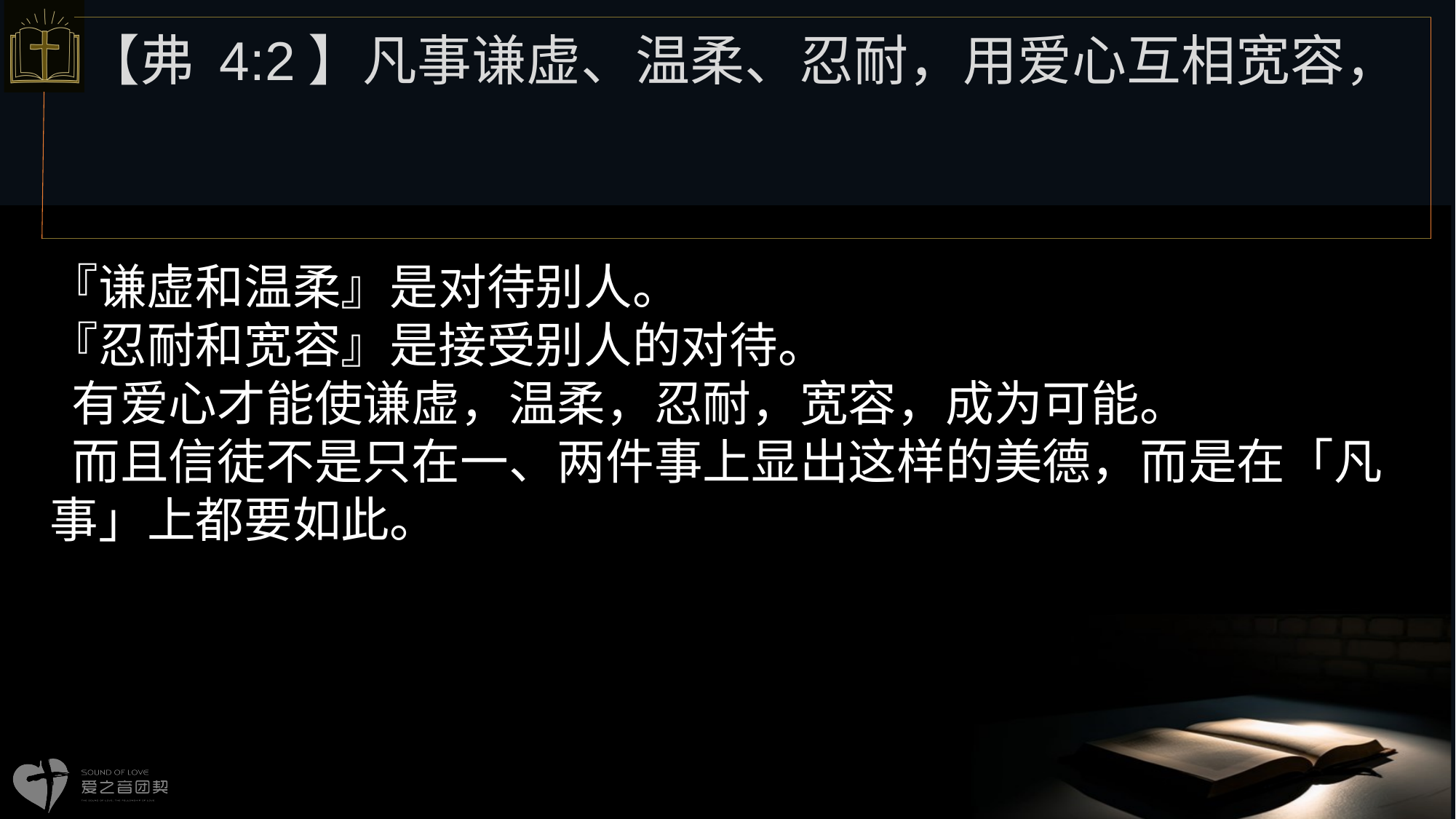

【弗 4:2】凡事谦虚、温柔、忍耐，用爱心互相宽容，
# 『谦虚和温柔』是对待别人。 『忍耐和宽容』是接受别人的对待。 有爱心才能使谦虚，温柔，忍耐，宽容，成为可能。 而且信徒不是只在一、两件事上显出这样的美德，而是在「凡事」上都要如此。